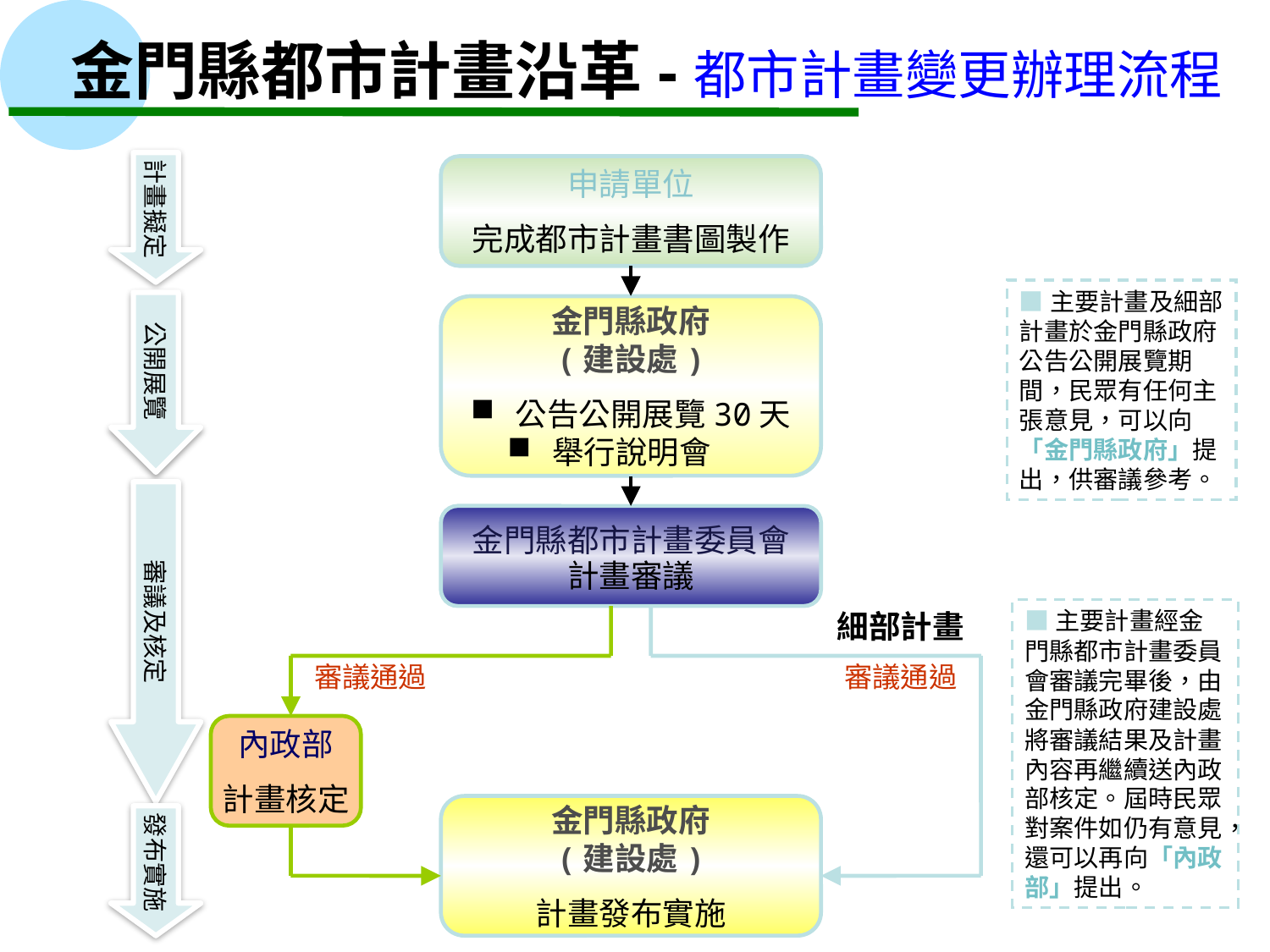

金門縣都市計畫沿革-都市計畫變更辦理流程

計畫擬定
申請單位

完成都市計畫書圖製作

■主要計畫及細部計畫於金門縣政府公告公開展覽期間，民眾有任何主張意見，可以向「金門縣政府」提出，供審議參考。
公開展覽
金門縣政府
(建設處)

 公告公開展覽30天
 舉行說明會

審議及核定

金門縣都市計畫委員會
計畫審議
細部計畫
■主要計畫經金門縣都市計畫委員會審議完畢後，由金門縣政府建設處將審議結果及計畫內容再繼續送內政部核定。屆時民眾對案件如仍有意見，還可以再向「內政部」提出。

審議通過
審議通過

內政部

計畫核定
金門縣政府
(建設處)

計畫發布實施
發布實施